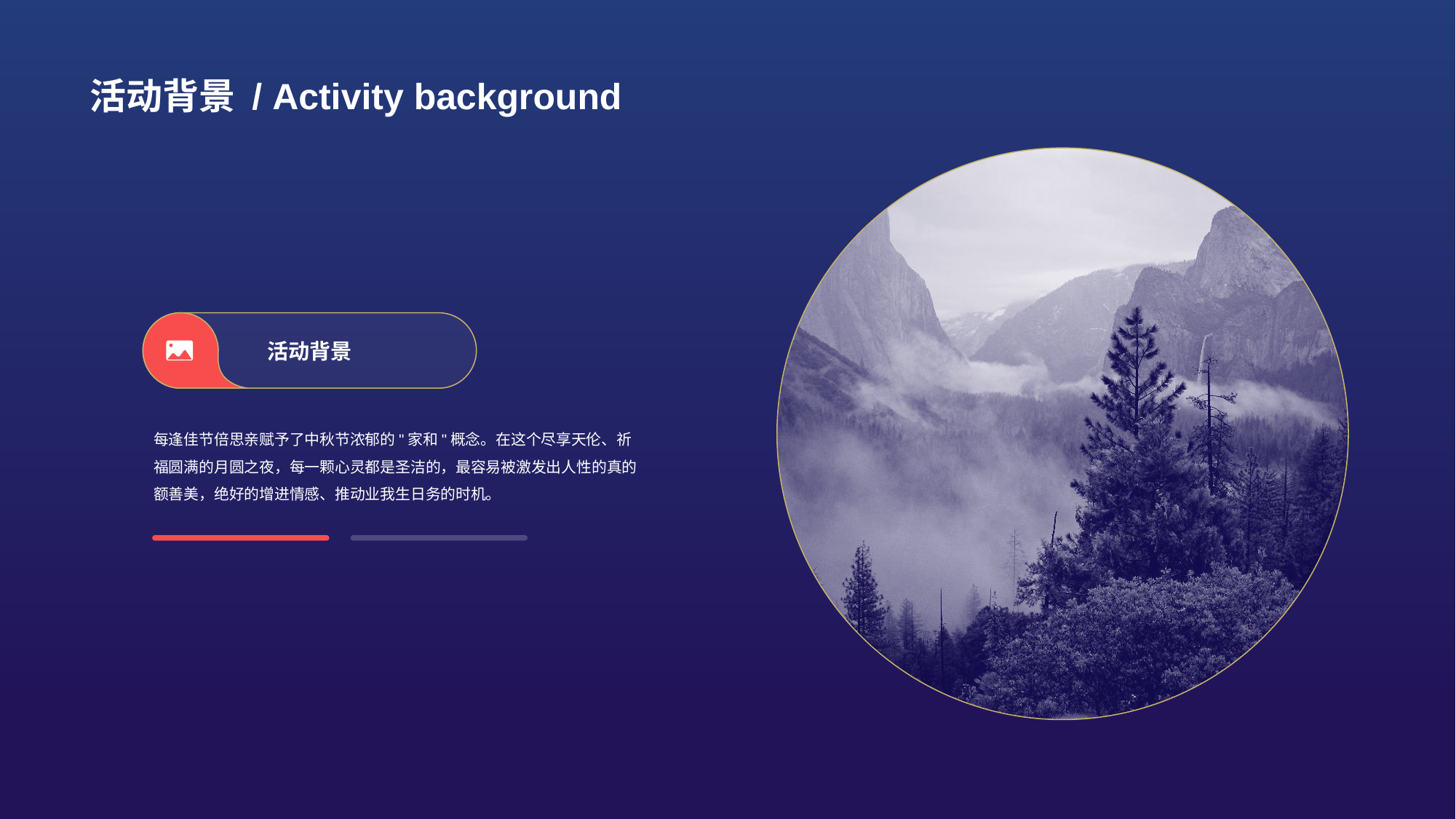

# 活动背景 / Activity background

活动背景

每逢佳节倍思亲赋予了中秋节浓郁的"家和"概念。在这个尽享天伦、祈福圆满的月圆之夜，每一颗心灵都是圣洁的，最容易被激发出人性的真的额善美，绝好的增进情感、推动业我生日务的时机。